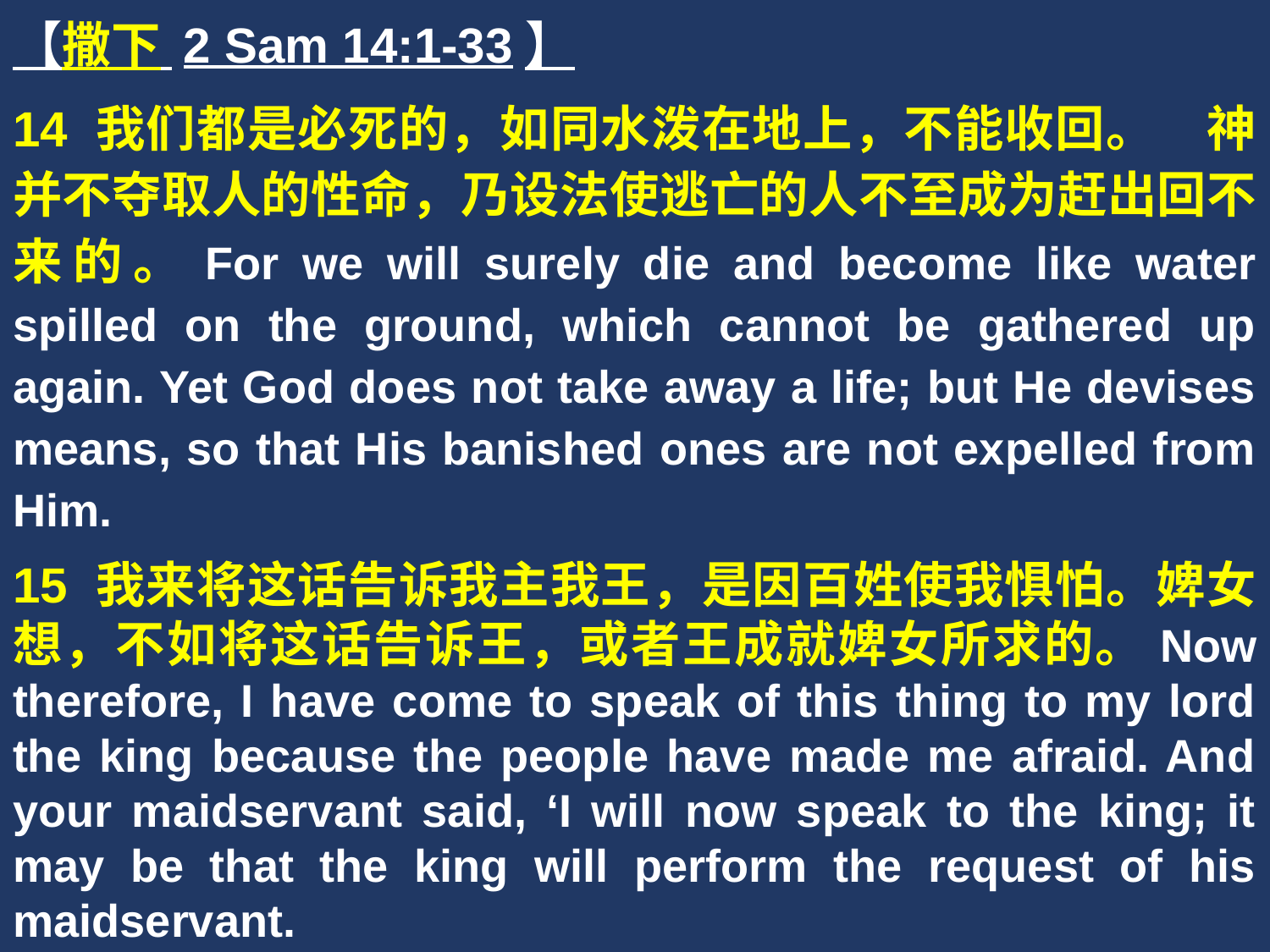

【撒下 2 Sam 14:1-33】
14 我们都是必死的，如同水泼在地上，不能收回。　神并不夺取人的性命，乃设法使逃亡的人不至成为赶出回不来的。For we will surely die and become like water spilled on the ground, which cannot be gathered up again. Yet God does not take away a life; but He devises means, so that His banished ones are not expelled from Him.
15 我来将这话告诉我主我王，是因百姓使我惧怕。婢女想，不如将这话告诉王，或者王成就婢女所求的。Now therefore, I have come to speak of this thing to my lord the king because the people have made me afraid. And your maidservant said, ‘I will now speak to the king; it may be that the king will perform the request of his maidservant.